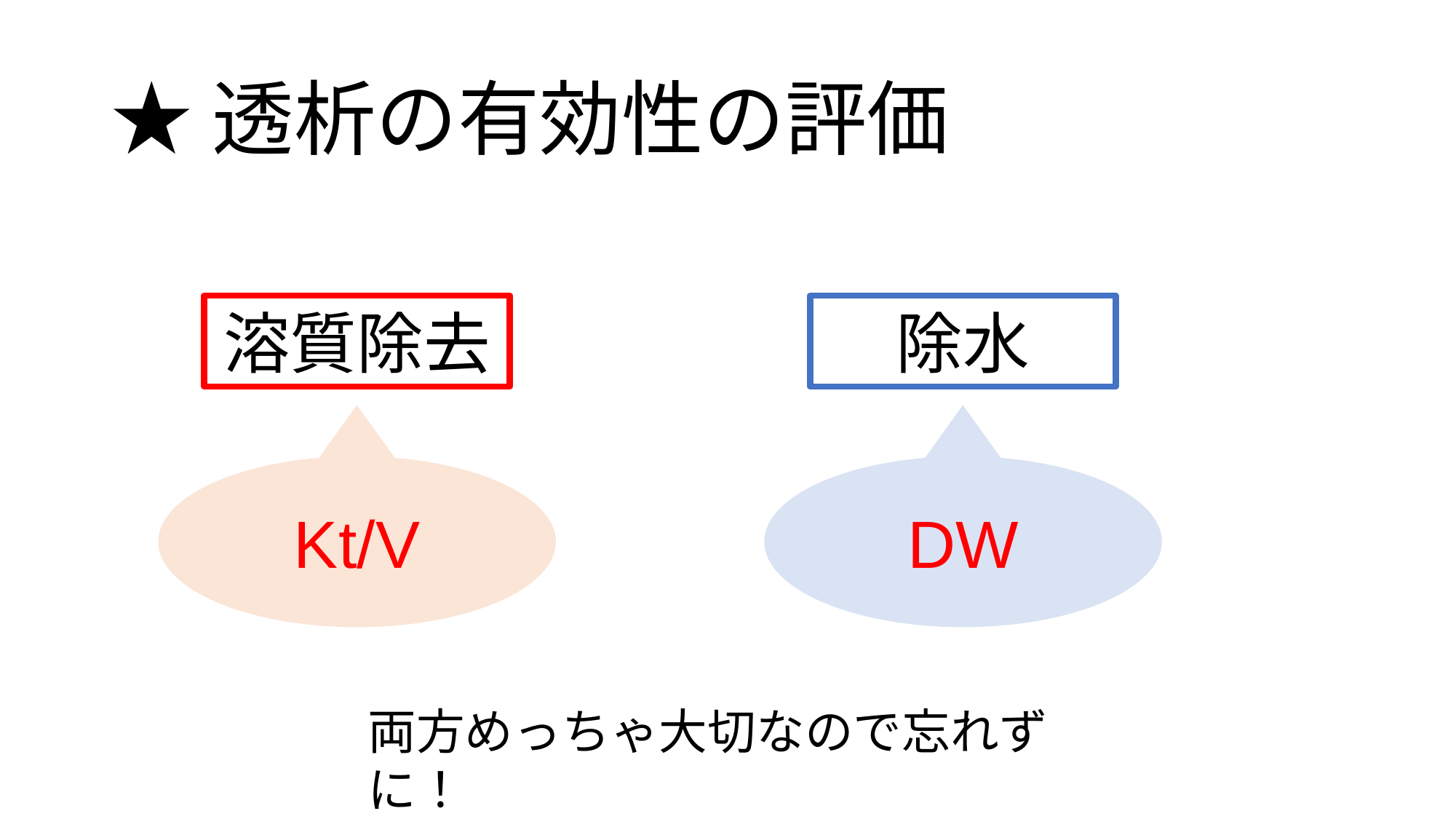

# ★透析の有効性の評価
除水
溶質除去
DW
Kt/V
両方めっちゃ大切なので忘れずに！